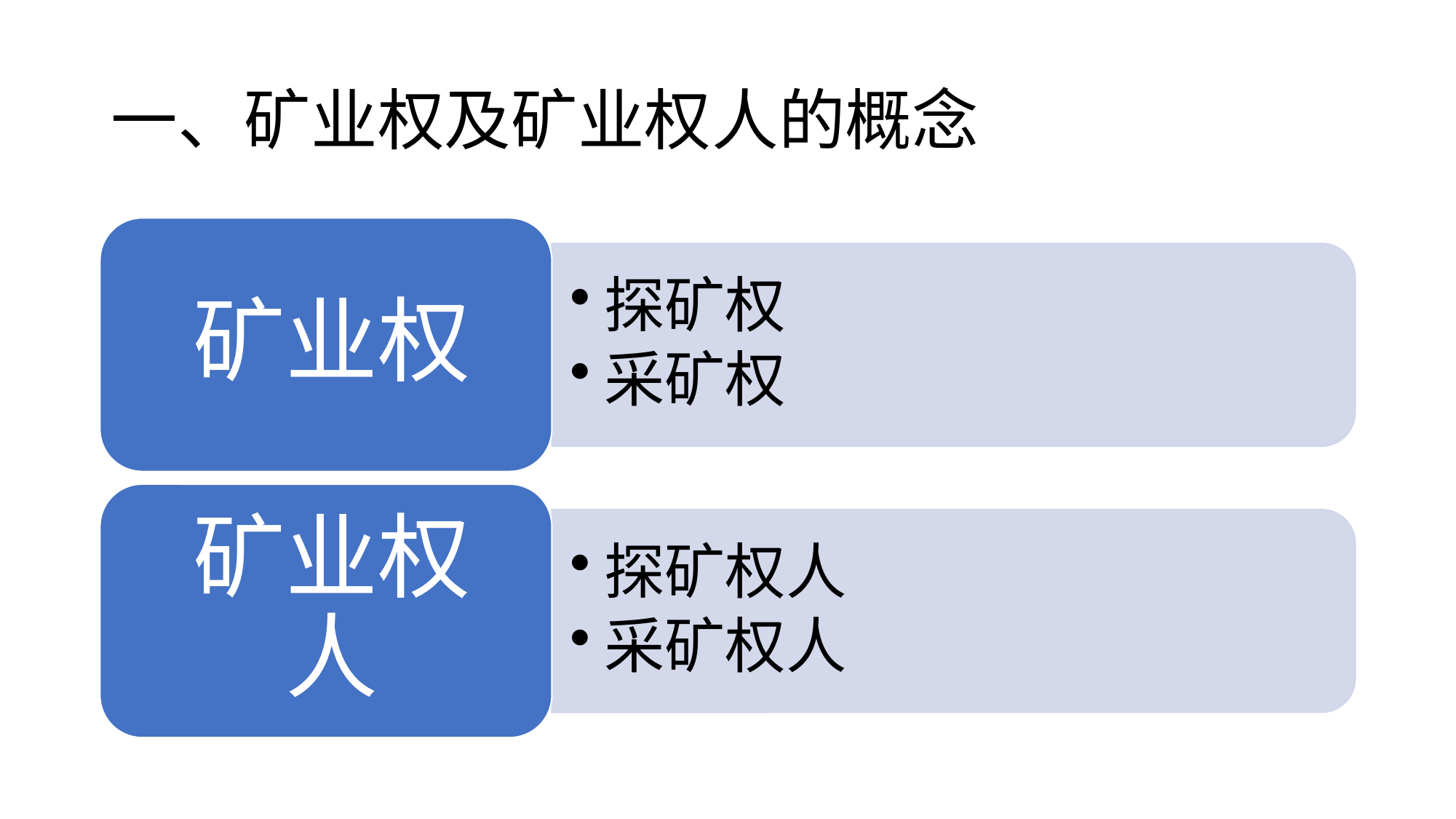

# 一、矿业权及矿业权人的概念
探矿权
采矿权
矿业权
探矿权人
采矿权人
矿业权人